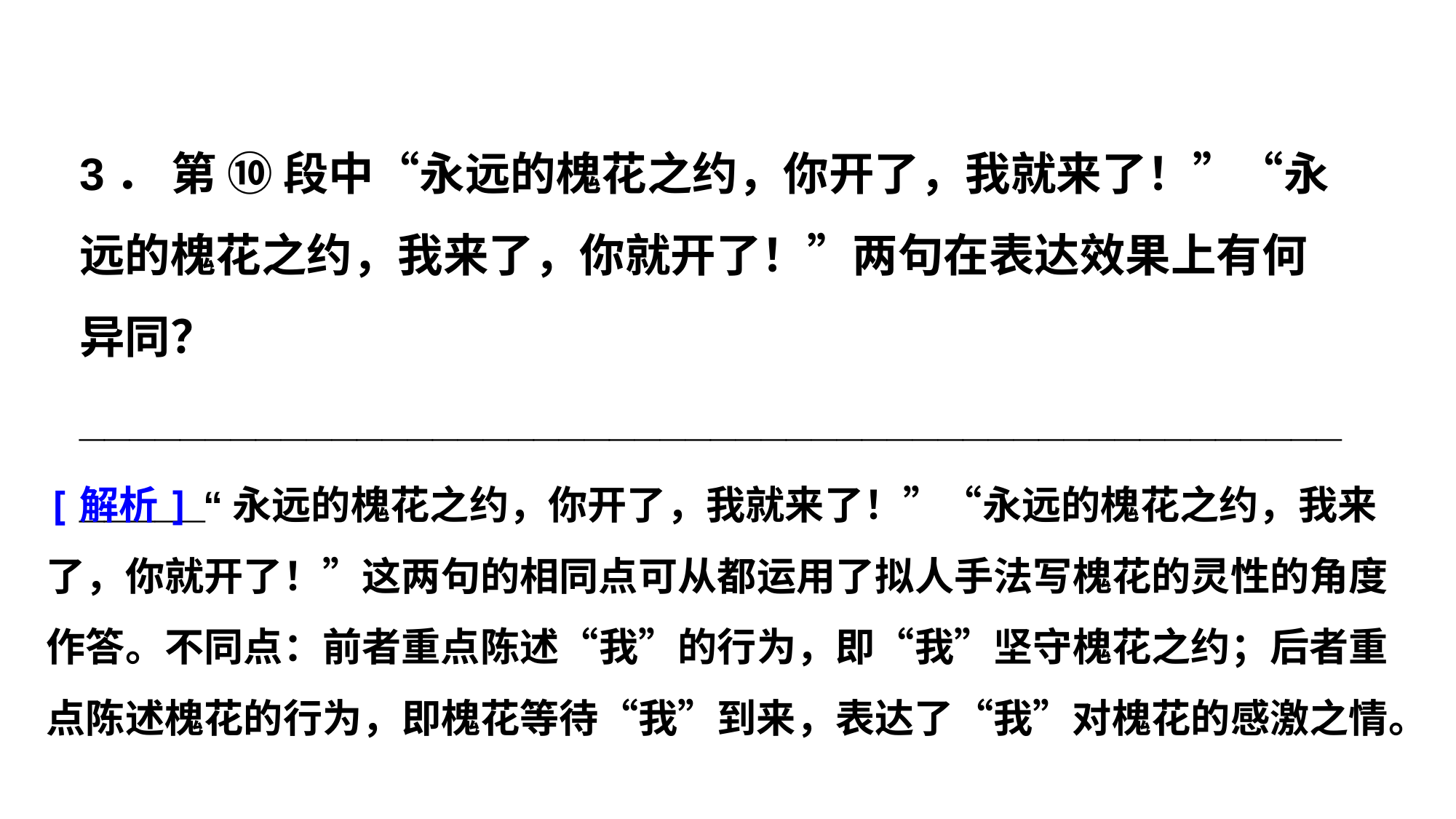

3． 第 ⑩ 段中“永远的槐花之约，你开了，我就来了！”“永远的槐花之约，我来了，你就开了！”两句在表达效果上有何异同？
_______________________________________________________
[解析] “永远的槐花之约，你开了，我就来了！”“永远的槐花之约，我来了，你就开了！”这两句的相同点可从都运用了拟人手法写槐花的灵性的角度作答。不同点：前者重点陈述“我”的行为，即“我”坚守槐花之约；后者重点陈述槐花的行为，即槐花等待“我”到来，表达了“我”对槐花的感激之情。